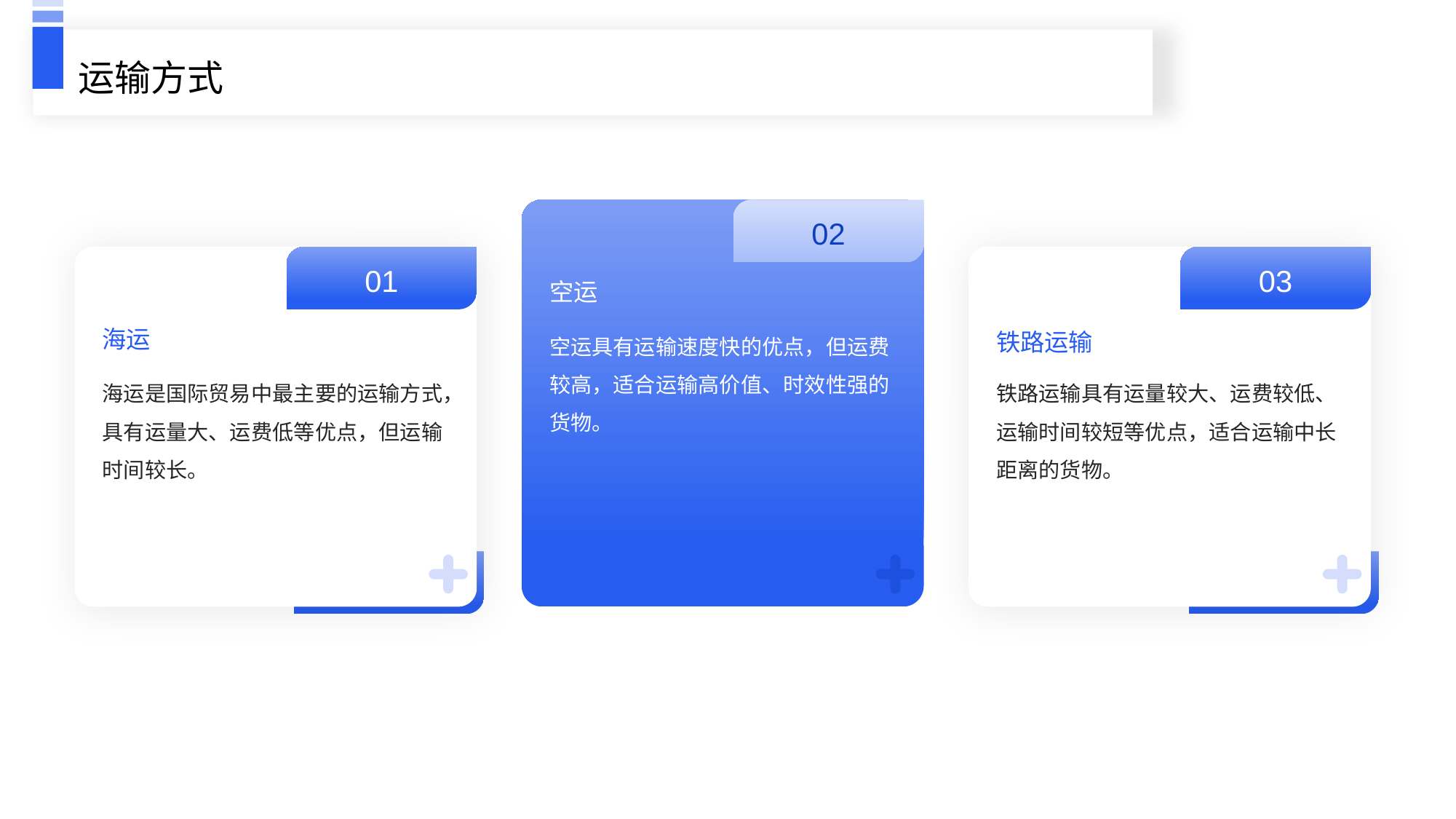

运输方式

02

01

03
空运
空运具有运输速度快的优点，但运费较高，适合运输高价值、时效性强的货物。
海运
铁路运输
海运是国际贸易中最主要的运输方式，具有运量大、运费低等优点，但运输时间较长。
铁路运输具有运量较大、运费较低、运输时间较短等优点，适合运输中长距离的货物。